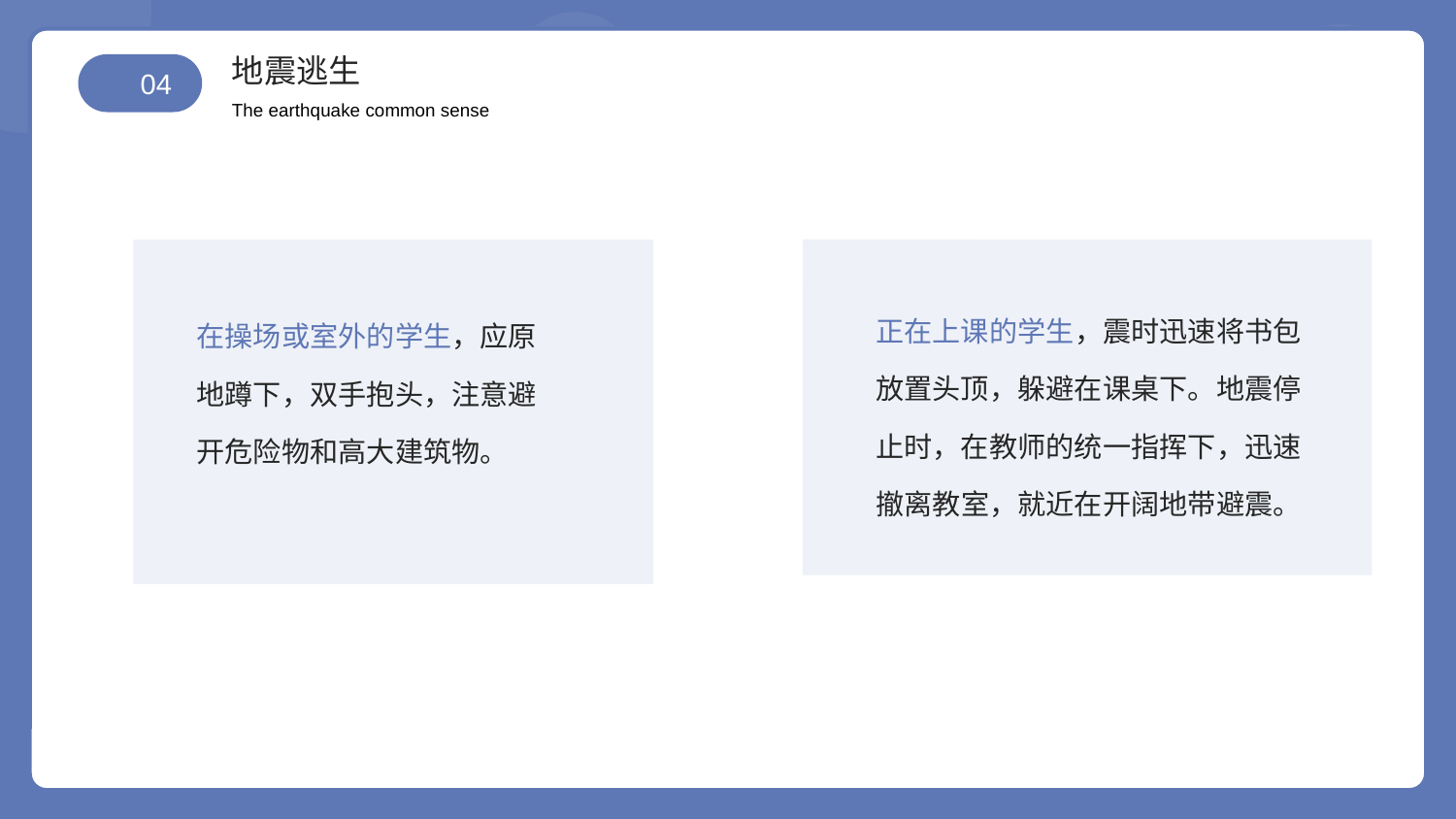

地震逃生
    04
The earthquake common sense

正在上课的学生，震时迅速将书包放置头顶，躲避在课桌下。地震停止时，在教师的统一指挥下，迅速撤离教室，就近在开阔地带避震。
在操场或室外的学生，应原地蹲下，双手抱头，注意避开危险物和高大建筑物。